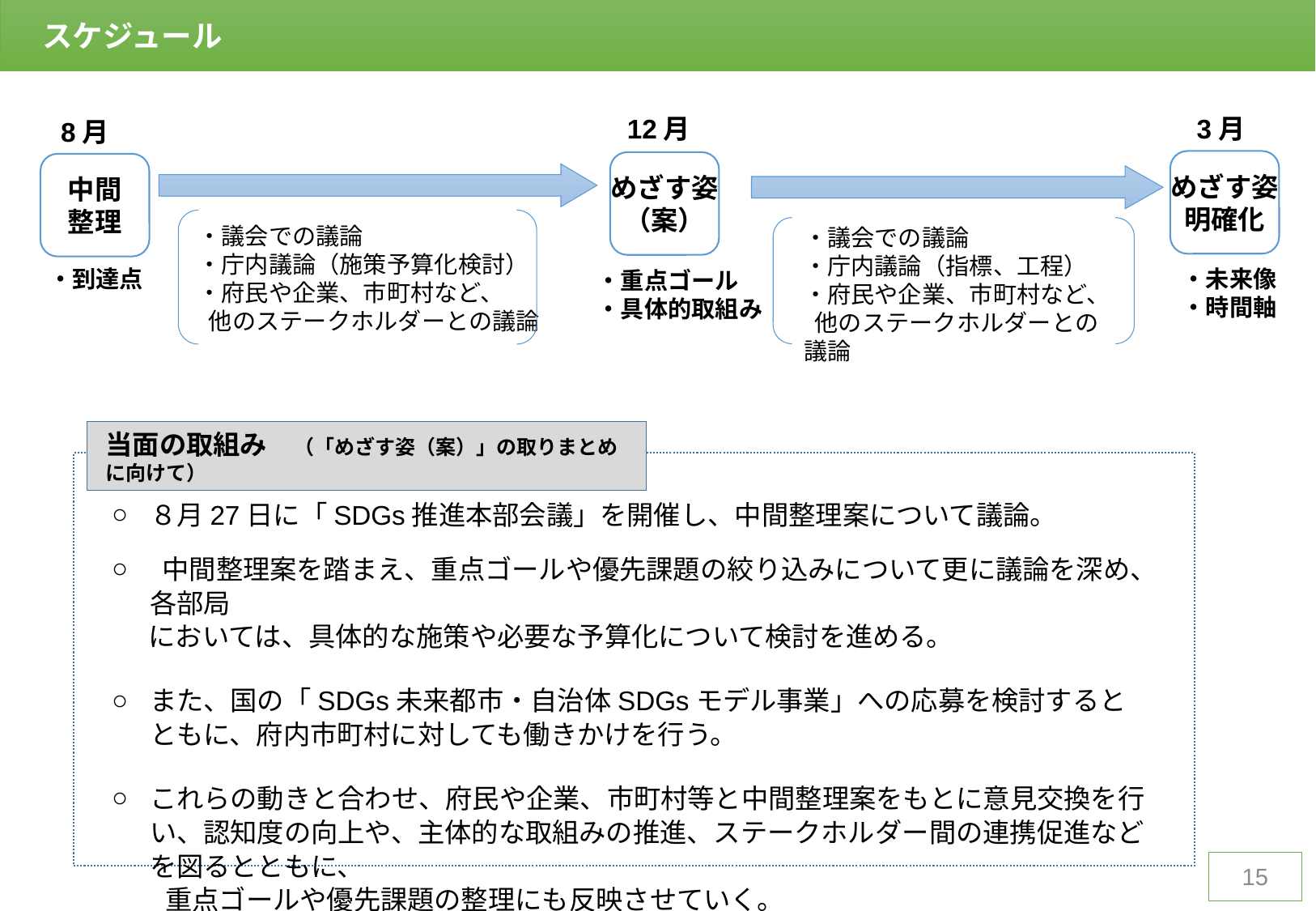

スケジュール
3月
12月
8月
めざす姿
明確化
めざす姿
（案）
中間
整理

・議会での議論
・庁内議論（施策予算化検討）
・府民や企業、市町村など、
 他のステークホルダーとの議論
・議会での議論
・庁内議論（指標、工程）
・府民や企業、市町村など、
 他のステークホルダーとの議論

・到達点
・未来像
・時間軸
・重点ゴール
・具体的取組み
当面の取組み　（「めざす姿（案）」の取りまとめに向けて）

８月27日に「SDGs推進本部会議」を開催し、中間整理案について議論。
 中間整理案を踏まえ、重点ゴールや優先課題の絞り込みについて更に議論を深め、各部局
     においては、具体的な施策や必要な予算化について検討を進める。
また、国の「SDGs未来都市・自治体SDGsモデル事業」への応募を検討するとともに、府内市町村に対しても働きかけを行う。
これらの動きと合わせ、府民や企業、市町村等と中間整理案をもとに意見交換を行い、認知度の向上や、主体的な取組みの推進、ステークホルダー間の連携促進などを図るとともに、
　　重点ゴールや優先課題の整理にも反映させていく。
15